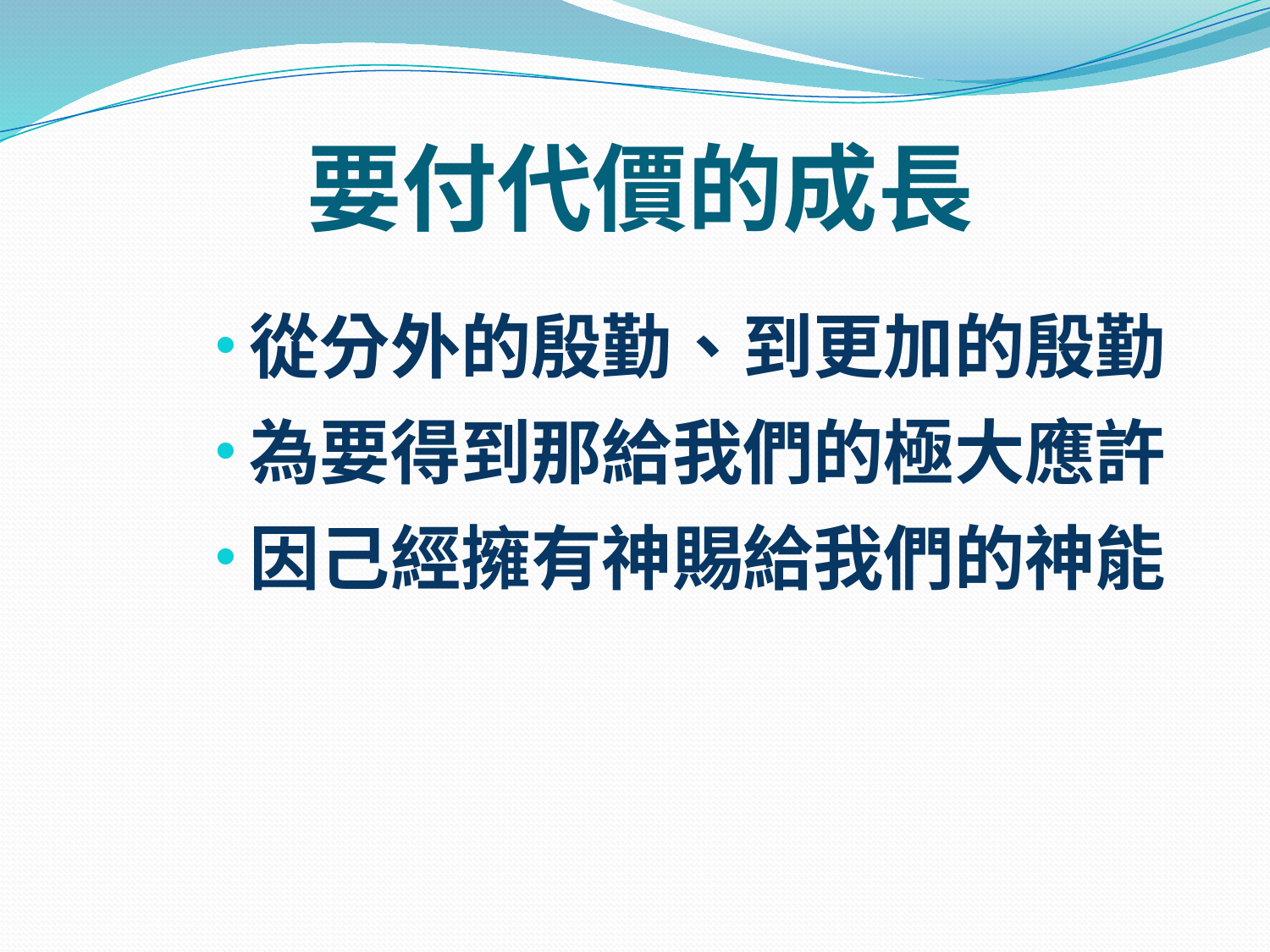

# 要付代價的成長
從分外的殷勤、到更加的殷勤
為要得到那給我們的極大應許
因己經擁有神賜給我們的神能